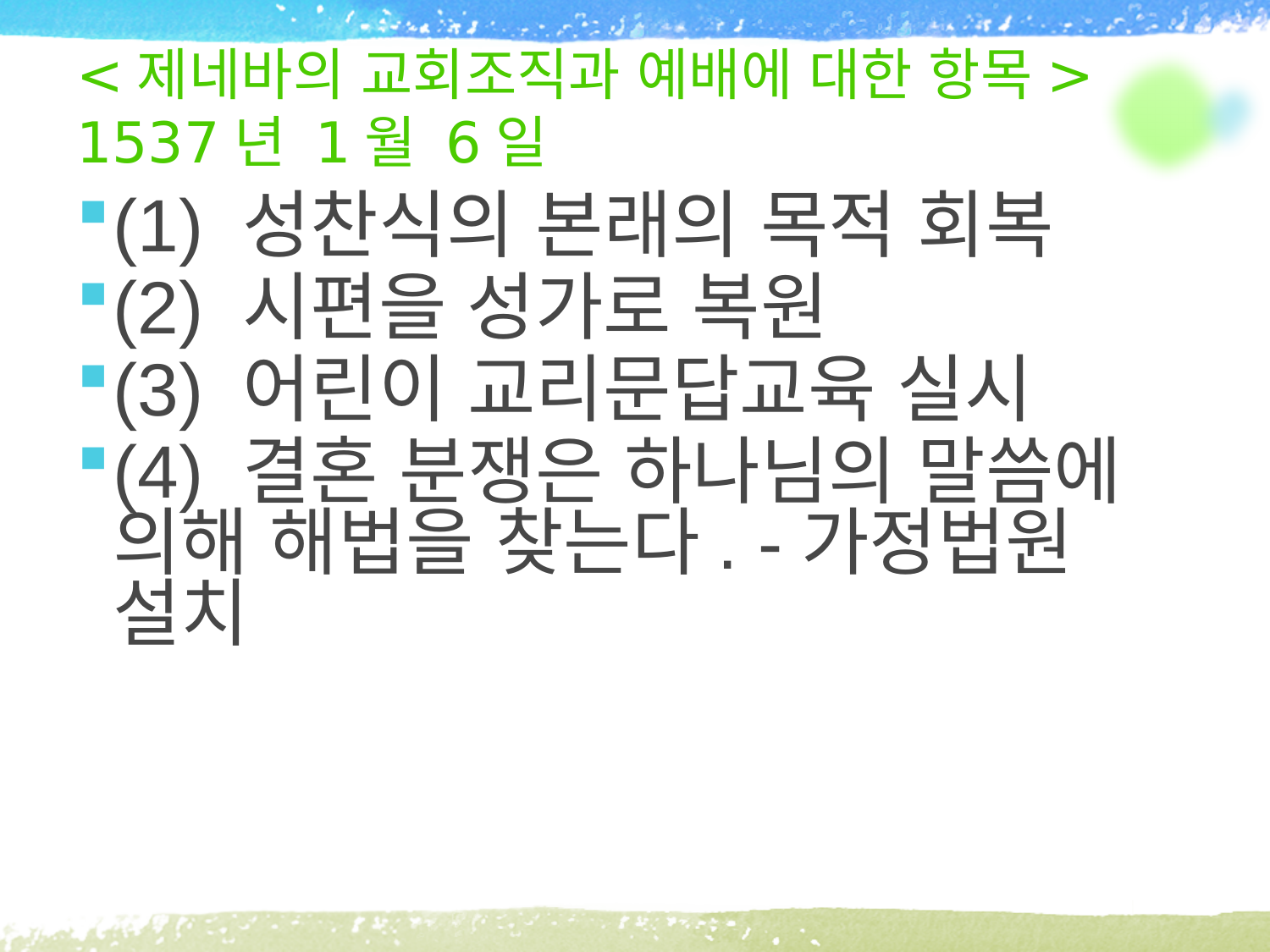

# <제네바의 교회조직과 예배에 대한 항목> 1537년 1월 6일
(1) 성찬식의 본래의 목적 회복
(2) 시편을 성가로 복원
(3) 어린이 교리문답교육 실시
(4) 결혼 분쟁은 하나님의 말씀에 의해 해법을 찾는다. -가정법원 설치